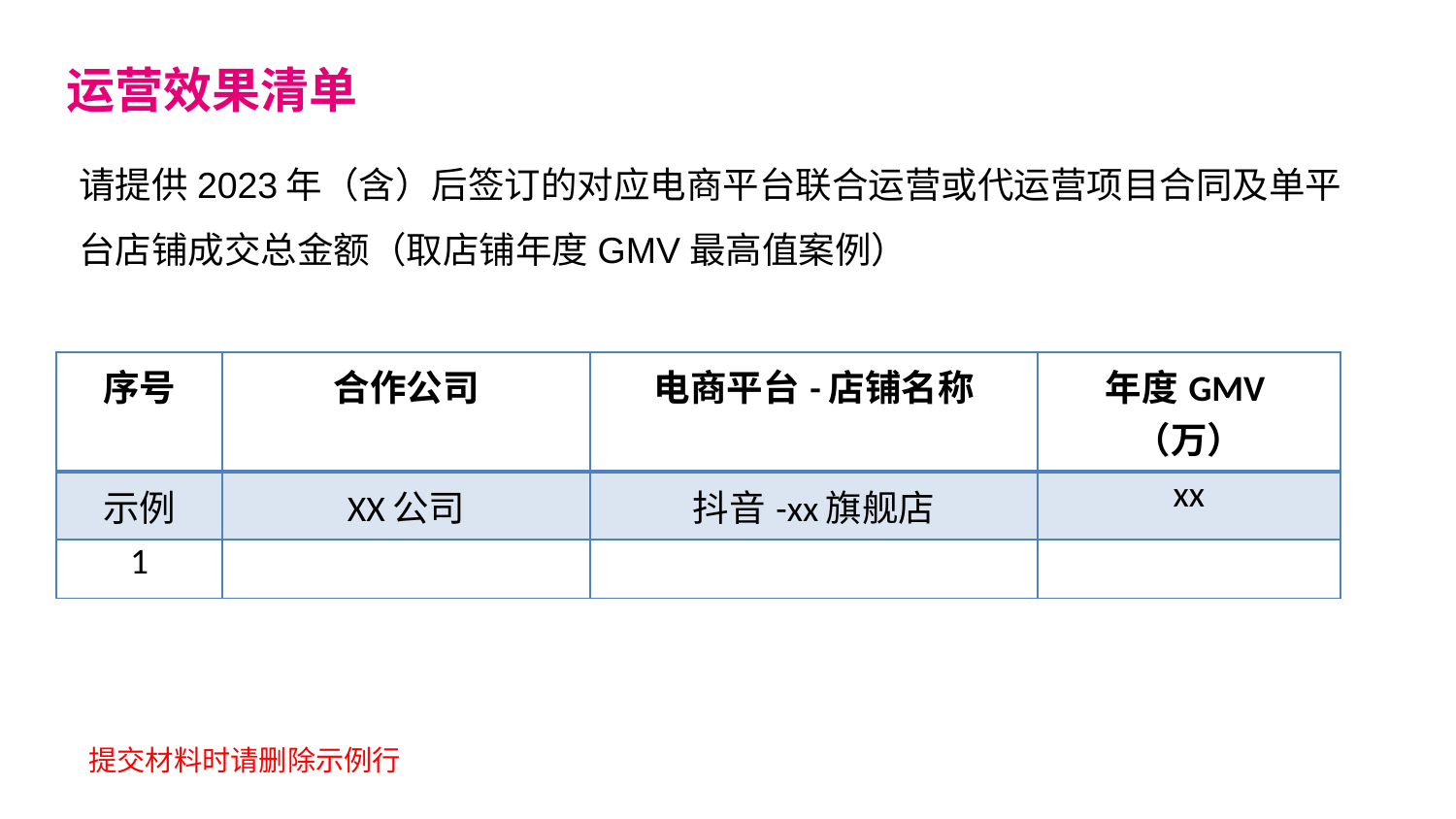

运营效果清单
请提供2023年（含）后签订的对应电商平台联合运营或代运营项目合同及单平台店铺成交总金额（取店铺年度GMV最高值案例）
| 序号 | 合作公司 | 电商平台-店铺名称 | 年度GMV（万） |
| --- | --- | --- | --- |
| 示例 | XX公司 | 抖音-xx旗舰店 | xx |
| 1 |  |  |  |
提交材料时请删除示例行
16